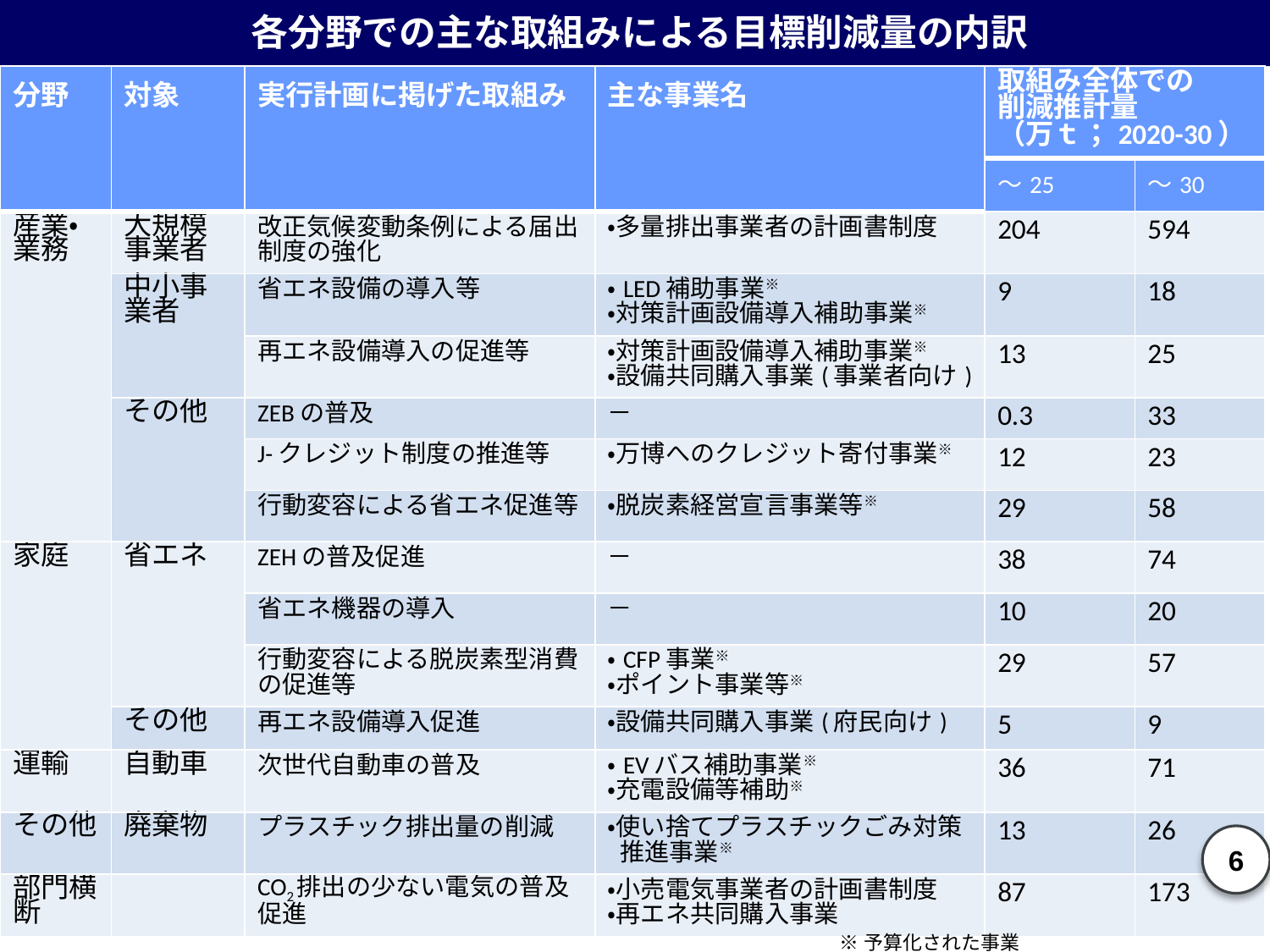

各分野での主な取組みによる目標削減量の内訳
| 分野 | 対象 | 実行計画に掲げた取組み | 主な事業名 | 取組み全体での 削減推計量 （万ｔ；2020-30） |  |
| --- | --- | --- | --- | --- | --- |
|  |  |  |  | ～25 | ～30 |
| 産業・業務 | 大規模事業者 | 改正気候変動条例による届出制度の強化 | ・多量排出事業者の計画書制度 | 204 | 594 |
|  | 中小事業者 | 省エネ設備の導入等 | ・LED補助事業※ ・対策計画設備導入補助事業※ | 9 | 18 |
|  |  | 再エネ設備導入の促進等 | ・対策計画設備導入補助事業※ ・設備共同購入事業(事業者向け) | 13 | 25 |
|  | その他 | ZEBの普及 | － | 0.3 | 33 |
|  |  | J-クレジット制度の推進等 | ・万博へのクレジット寄付事業※ | 12 | 23 |
|  |  | 行動変容による省エネ促進等 | ・脱炭素経営宣言事業等※ | 29 | 58 |
| 家庭 | 省エネ | ZEHの普及促進 | － | 38 | 74 |
|  |  | 省エネ機器の導入 | － | 10 | 20 |
|  |  | 行動変容による脱炭素型消費の促進等 | ・CFP事業※ ・ポイント事業等※ | 29 | 57 |
|  | その他 | 再エネ設備導入促進 | ・設備共同購入事業(府民向け) | 5 | 9 |
| 運輸 | 自動車 | 次世代自動車の普及 | ・EVバス補助事業※ ・充電設備等補助※ | 36 | 71 |
| その他 | 廃棄物 | プラスチック排出量の削減 | ・使い捨てプラスチックごみ対策推進事業※ | 13 | 26 |
| 部門横断 |  | CO2排出の少ない電気の普及促進 | ・小売電気事業者の計画書制度 ・再エネ共同購入事業 | 87 | 173 |
6
※予算化された事業